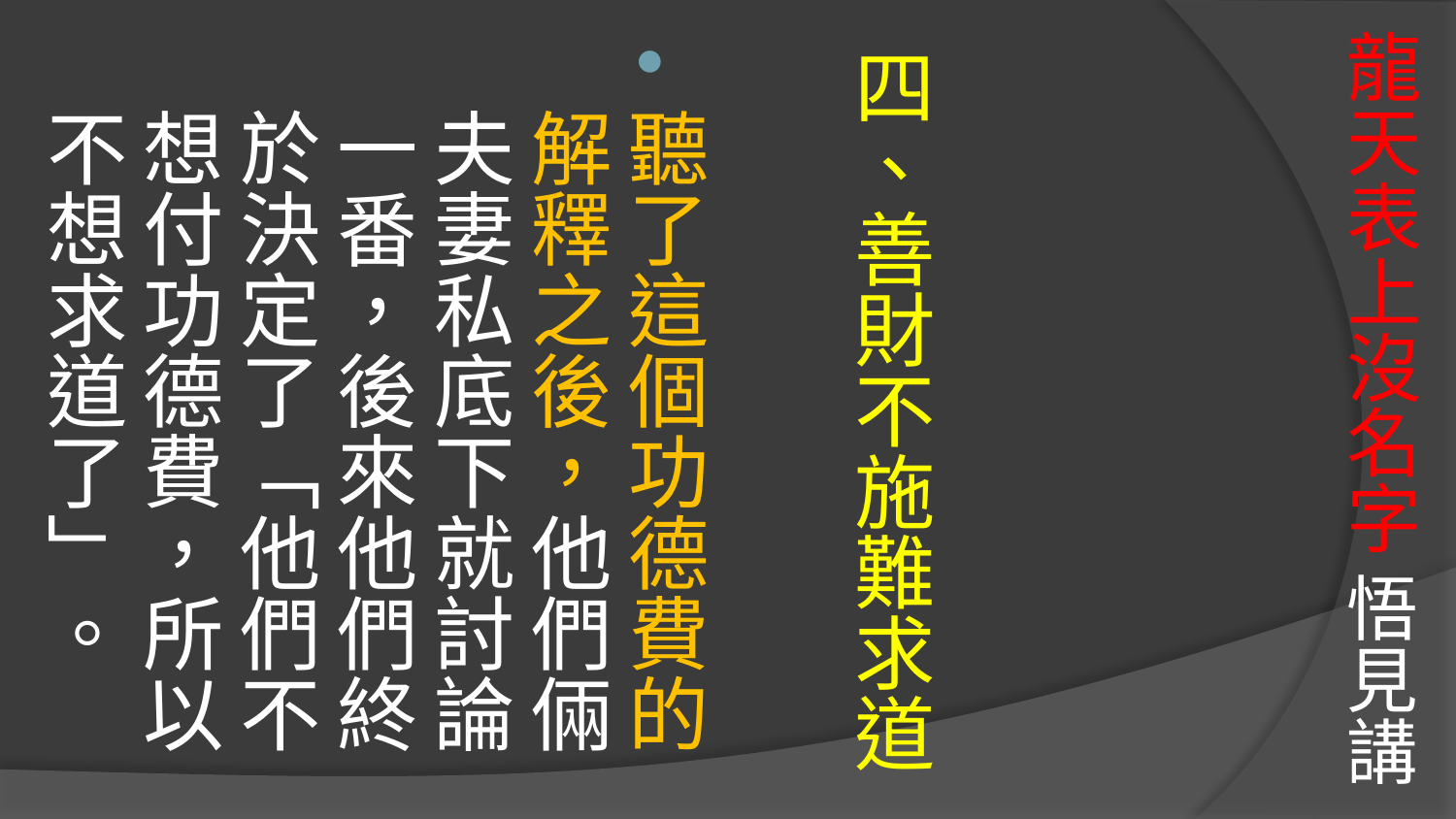

# 龍天表上沒名字 悟見講
四、善財不施難求道

聽了這個功德費的解釋之後，他們倆夫妻私底下就討論一番，後來他們終於決定了「他們不想付功德費，所以不想求道了」。